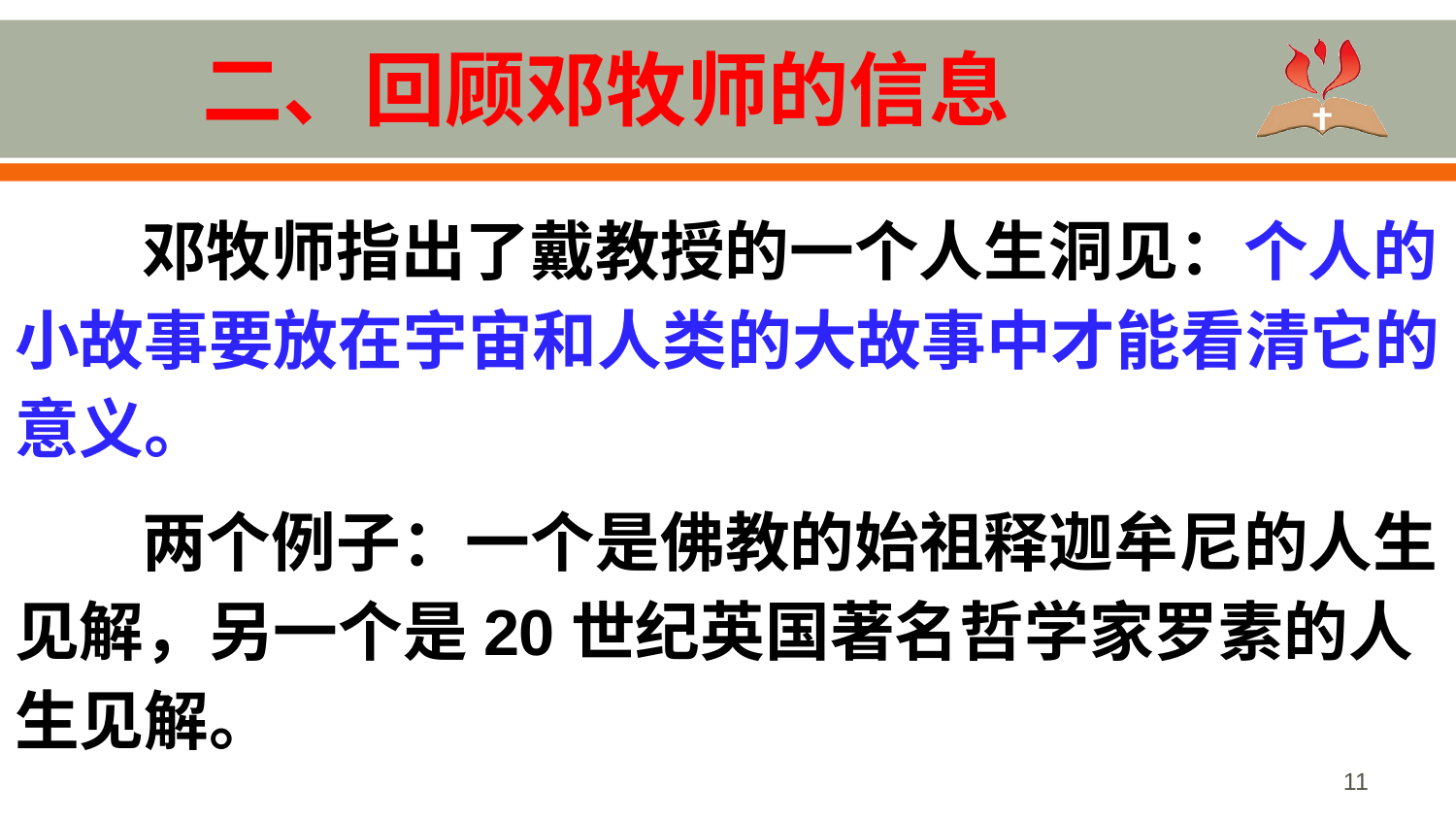

# 二、回顾邓牧师的信息
邓牧师指出了戴教授的一个人生洞见：个人的小故事要放在宇宙和人类的大故事中才能看清它的意义。
两个例子：一个是佛教的始祖释迦牟尼的人生见解，另一个是20世纪英国著名哲学家罗素的人生见解。

11